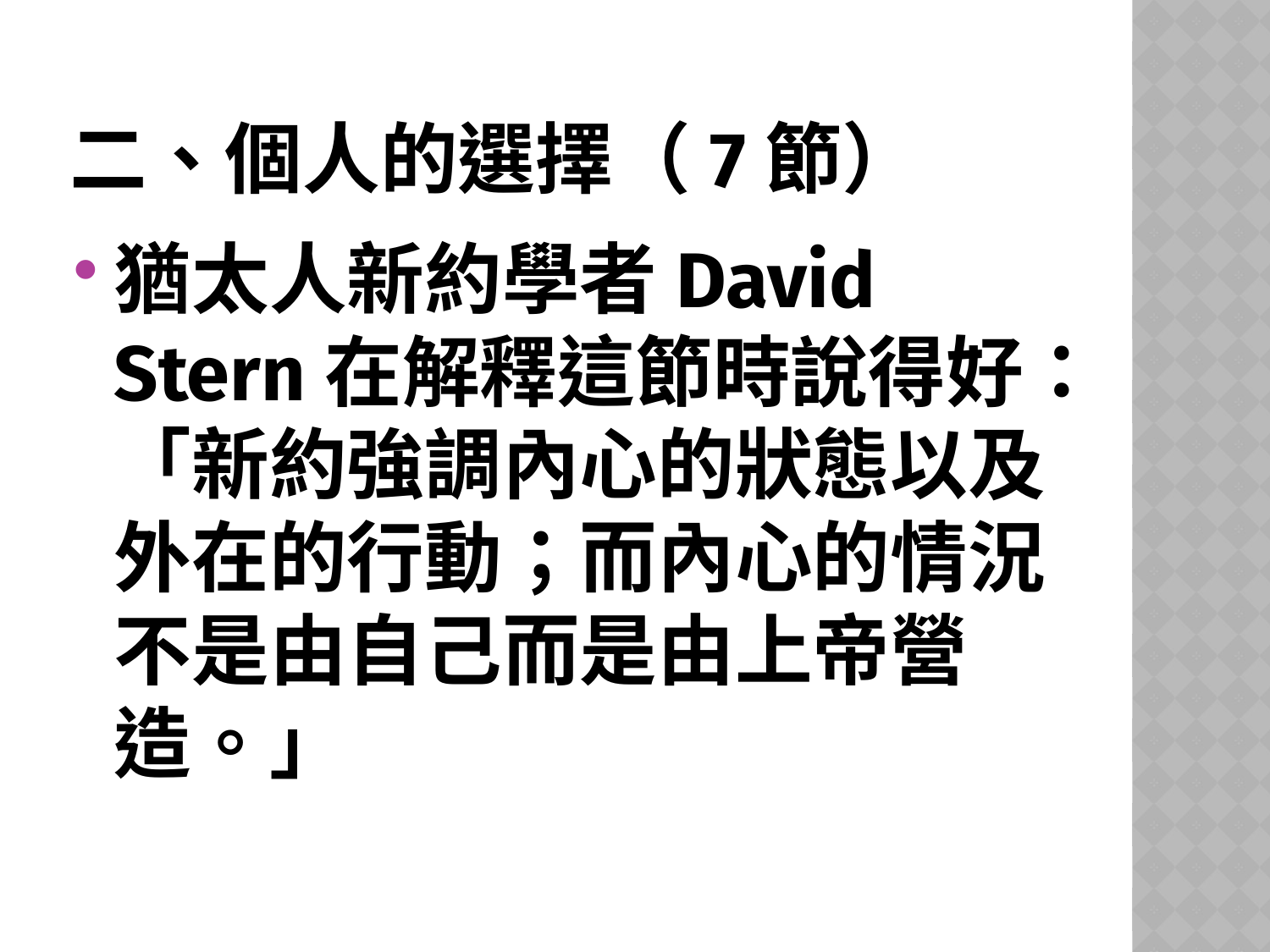

# 二、個人的選擇（7節）
猶太人新約學者David Stern在解釋這節時說得好：「新約強調內心的狀態以及外在的行動；而內心的情況不是由自己而是由上帝營造。」